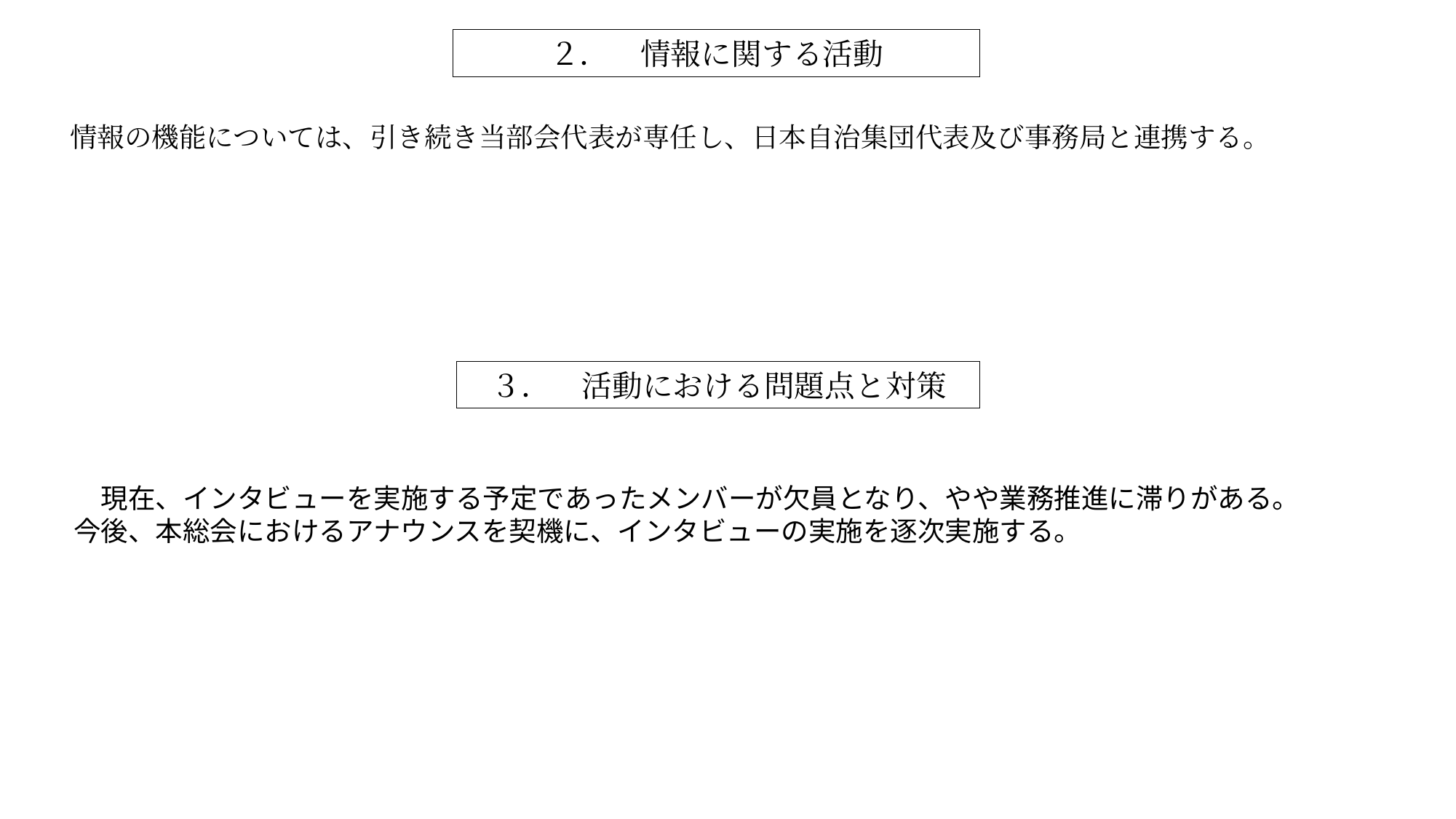

２．　情報に関する活動
 情報の機能については、引き続き当部会代表が専任し、日本自治集団代表及び事務局と連携する。

３．　活動における問題点と対策
　現在、インタビューを実施する予定であったメンバーが欠員となり、やや業務推進に滞りがある。
今後、本総会におけるアナウンスを契機に、インタビューの実施を逐次実施する。